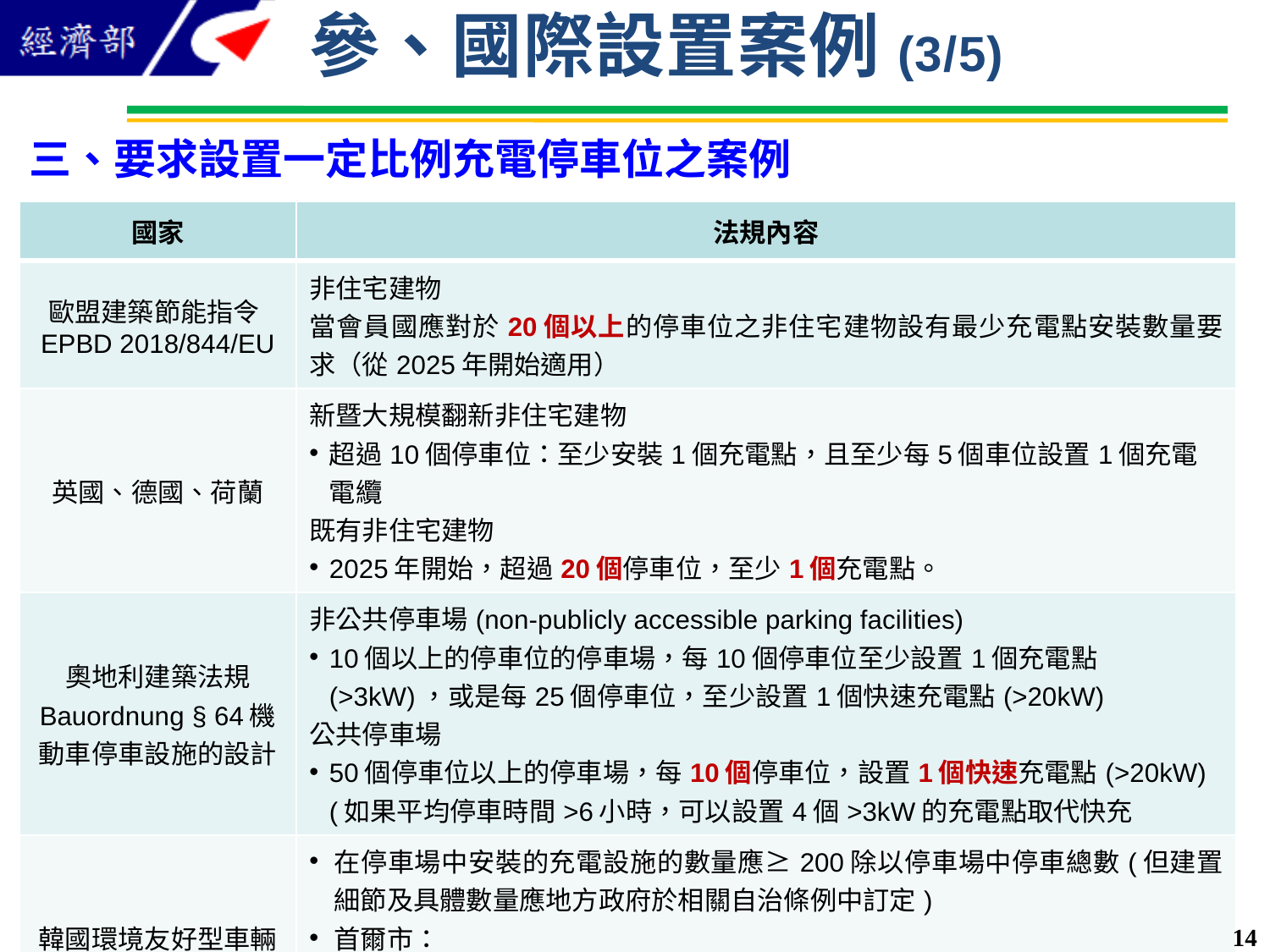

# 參、國際設置案例(3/5)
三、要求設置一定比例充電停車位之案例
| 國家 | 法規內容 |
| --- | --- |
| 歐盟建築節能指令EPBD 2018/844/EU | 非住宅建物 當會員國應對於20個以上的停車位之非住宅建物設有最少充電點安裝數量要求（從2025年開始適用） |
| 英國、德國、荷蘭 | 新暨大規模翻新非住宅建物 超過10個停車位：至少安裝1個充電點，且至少每5個車位設置1個充電電纜 既有非住宅建物 2025年開始，超過20個停車位，至少1個充電點。 |
| 奧地利建築法規 Bauordnung § 64機動車停車設施的設計 | 非公共停車場(non-publicly accessible parking facilities) 10個以上的停車位的停車場，每10個停車位至少設置1個充電點(>3kW)，或是每25個停車位，至少設置1個快速充電點(>20kW) 公共停車場 50個停車位以上的停車場，每10個停車位，設置1個快速充電點(>20kW)(如果平均停車時間>6小時，可以設置4個>3kW的充電點取代快充 |
| 韓國環境友好型車輛的開發和分配法令 | 在停車場中安裝的充電設施的數量應≥200除以停車場中停車總數(但建置細節及具體數量應地方政府於相關自治條例中訂定) 首爾市： 充電設施數量不得少於停車場總車位的3%(但若超過10個，只安裝10個也算符合標準) 具有200個停車位以上，則設置的充電點至少有1個為快充 |
14